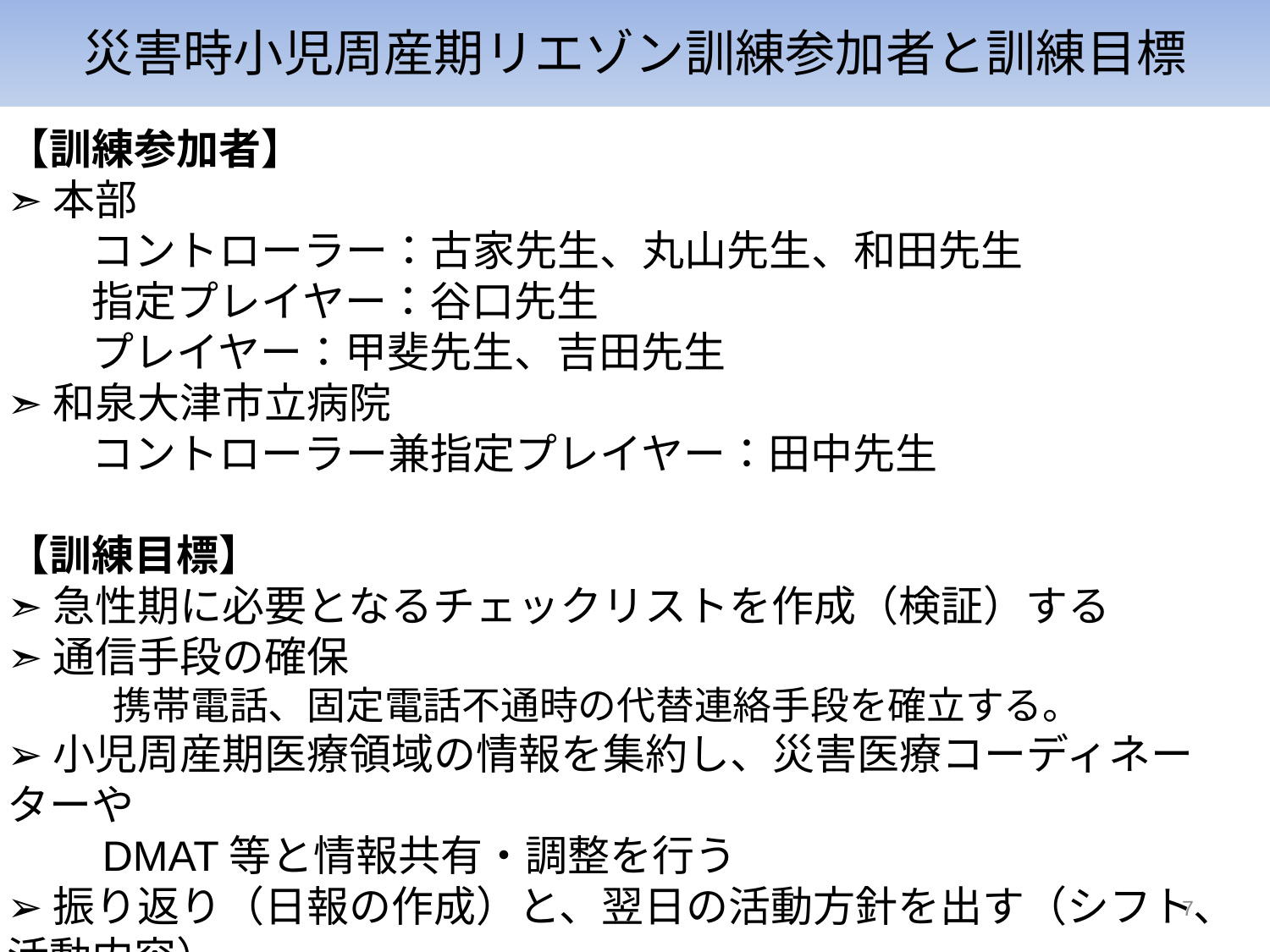

災害時小児周産期リエゾン訓練参加者と訓練目標
【訓練参加者】
➣本部
　　コントローラー：古家先生、丸山先生、和田先生
　　指定プレイヤー：谷口先生
　　プレイヤー：甲斐先生、吉田先生
➣和泉大津市立病院
　　コントローラー兼指定プレイヤー：田中先生

【訓練目標】
➣急性期に必要となるチェックリストを作成（検証）する
➣通信手段の確保
　　　携帯電話、固定電話不通時の代替連絡手段を確立する。
➢小児周産期医療領域の情報を集約し、災害医療コーディネーターや
　　DMAT等と情報共有・調整を行う
➢振り返り（日報の作成）と、翌日の活動方針を出す（シフト、活動内容）
7